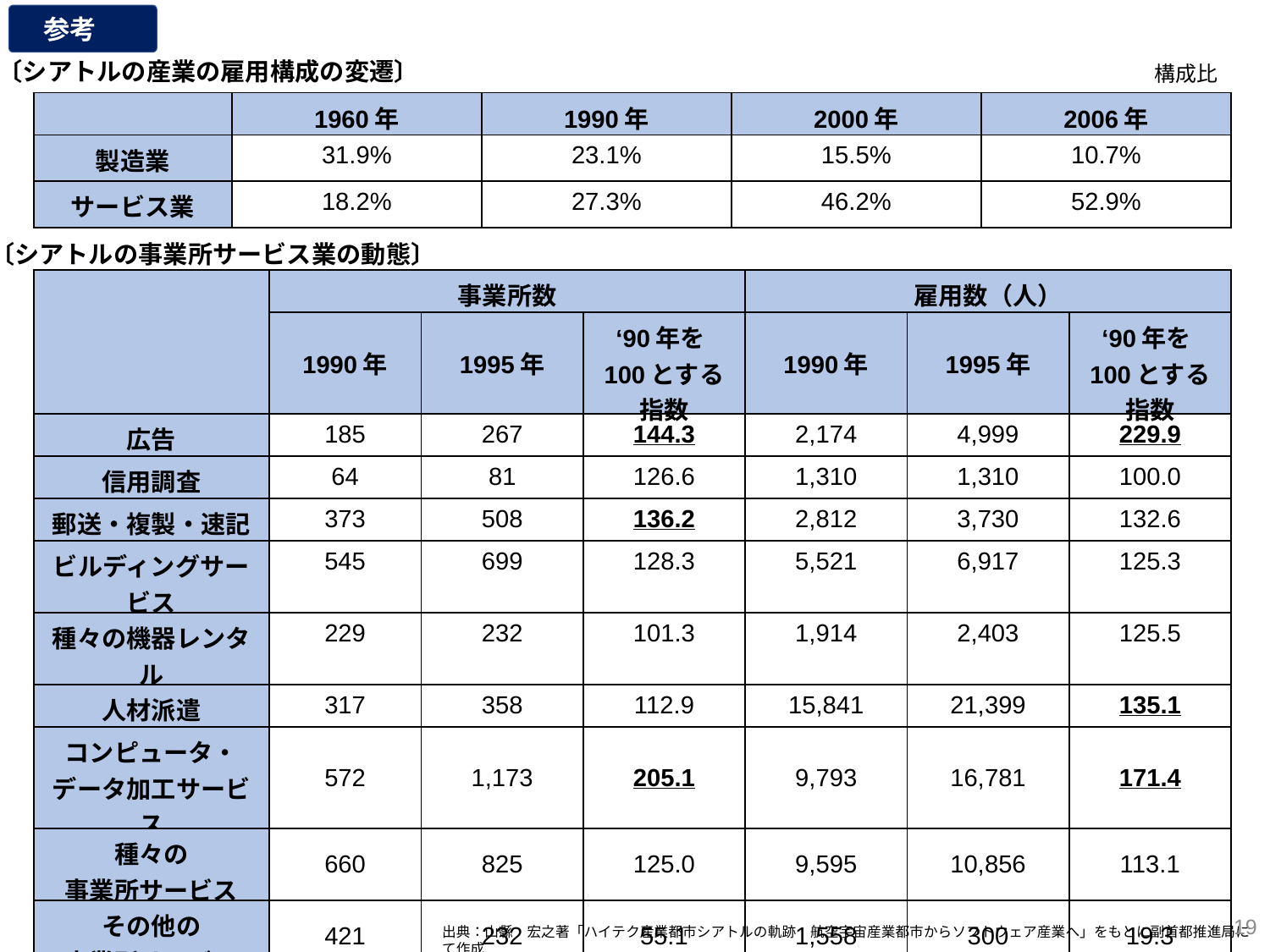

参考
〔シアトルの産業の雇用構成の変遷〕
構成比
|  | 1960年 | 1990年 | 2000年 | 2006年 |
| --- | --- | --- | --- | --- |
| 製造業 | 31.9% | 23.1% | 15.5% | 10.7% |
| サービス業 | 18.2% | 27.3% | 46.2% | 52.9% |
〔シアトルの事業所サービス業の動態〕
|  | 事業所数 |  |  | 雇用数（人） |  |  |
| --- | --- | --- | --- | --- | --- | --- |
|  | 1990年 | 1995年 | ‘90年を100とする指数 | 1990年 | 1995年 | ‘90年を100とする指数 |
| 広告 | 185 | 267 | 144.3 | 2,174 | 4,999 | 229.9 |
| 信用調査 | 64 | 81 | 126.6 | 1,310 | 1,310 | 100.0 |
| 郵送・複製・速記 | 373 | 508 | 136.2 | 2,812 | 3,730 | 132.6 |
| ビルディングサービス | 545 | 699 | 128.3 | 5,521 | 6,917 | 125.3 |
| 種々の機器レンタル | 229 | 232 | 101.3 | 1,914 | 2,403 | 125.5 |
| 人材派遣 | 317 | 358 | 112.9 | 15,841 | 21,399 | 135.1 |
| コンピュータ・ データ加工サービス | 572 | 1,173 | 205.1 | 9,793 | 16,781 | 171.4 |
| 種々の 事業所サービス | 660 | 825 | 125.0 | 9,595 | 10,856 | 113.1 |
| その他の 事業所サービス | 421 | 232 | 55.1 | 1,558 | 300 | 19.3 |
| 計 | 3,366 | 4,375 | 130.0 | 50,518 | 68,694 | 136.0 |
19
出典：山縣　宏之著「ハイテク産業都市シアトルの軌跡　航空宇宙産業都市からソフトウェア産業へ」をもとに副首都推進局にて作成